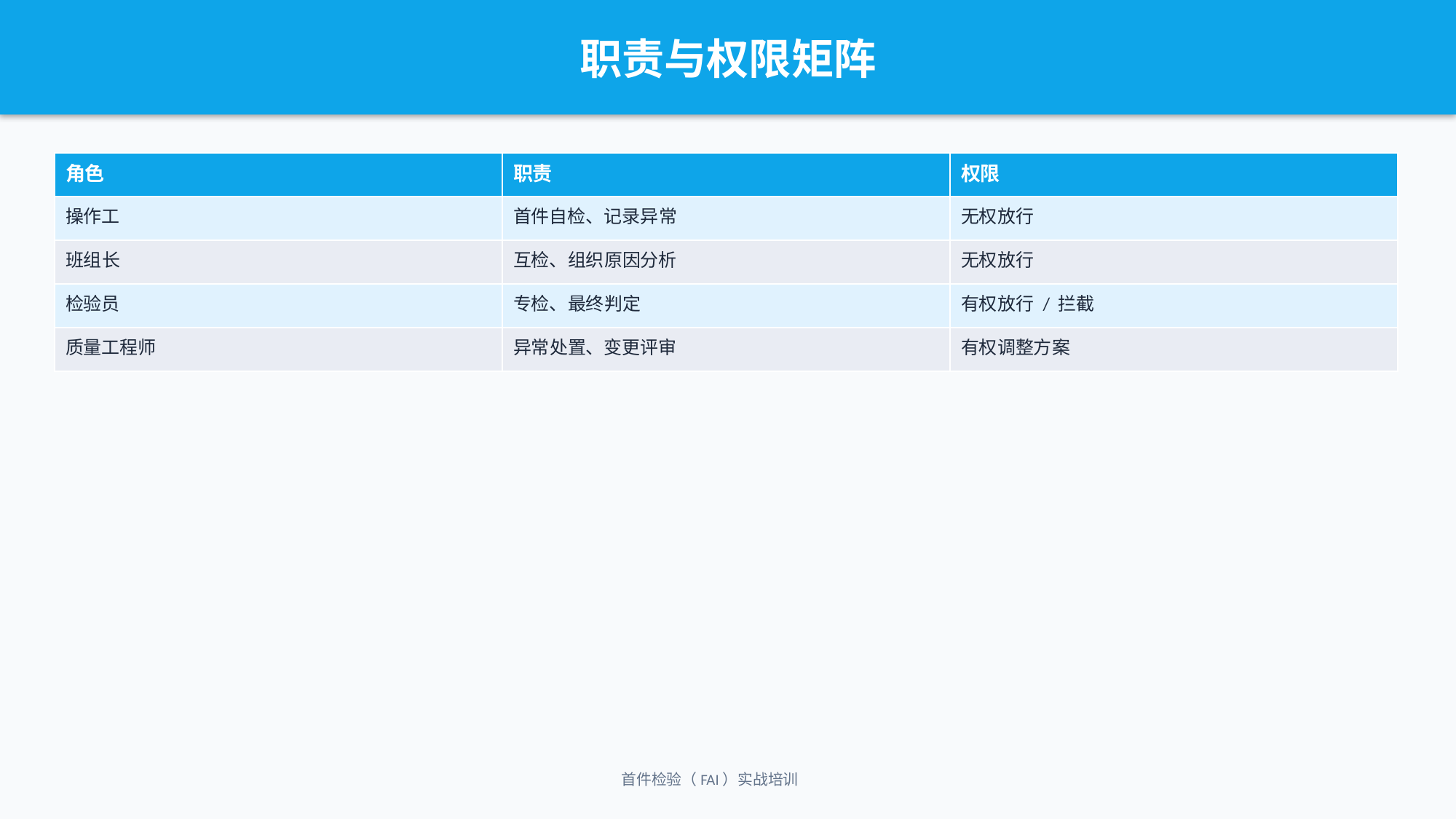

职责与权限矩阵
| 角色 | 职责 | 权限 |
| --- | --- | --- |
| 操作工 | 首件自检、记录异常 | 无权放行 |
| 班组长 | 互检、组织原因分析 | 无权放行 |
| 检验员 | 专检、最终判定 | 有权放行 / 拦截 |
| 质量工程师 | 异常处置、变更评审 | 有权调整方案 |
首件检验（FAI）实战培训